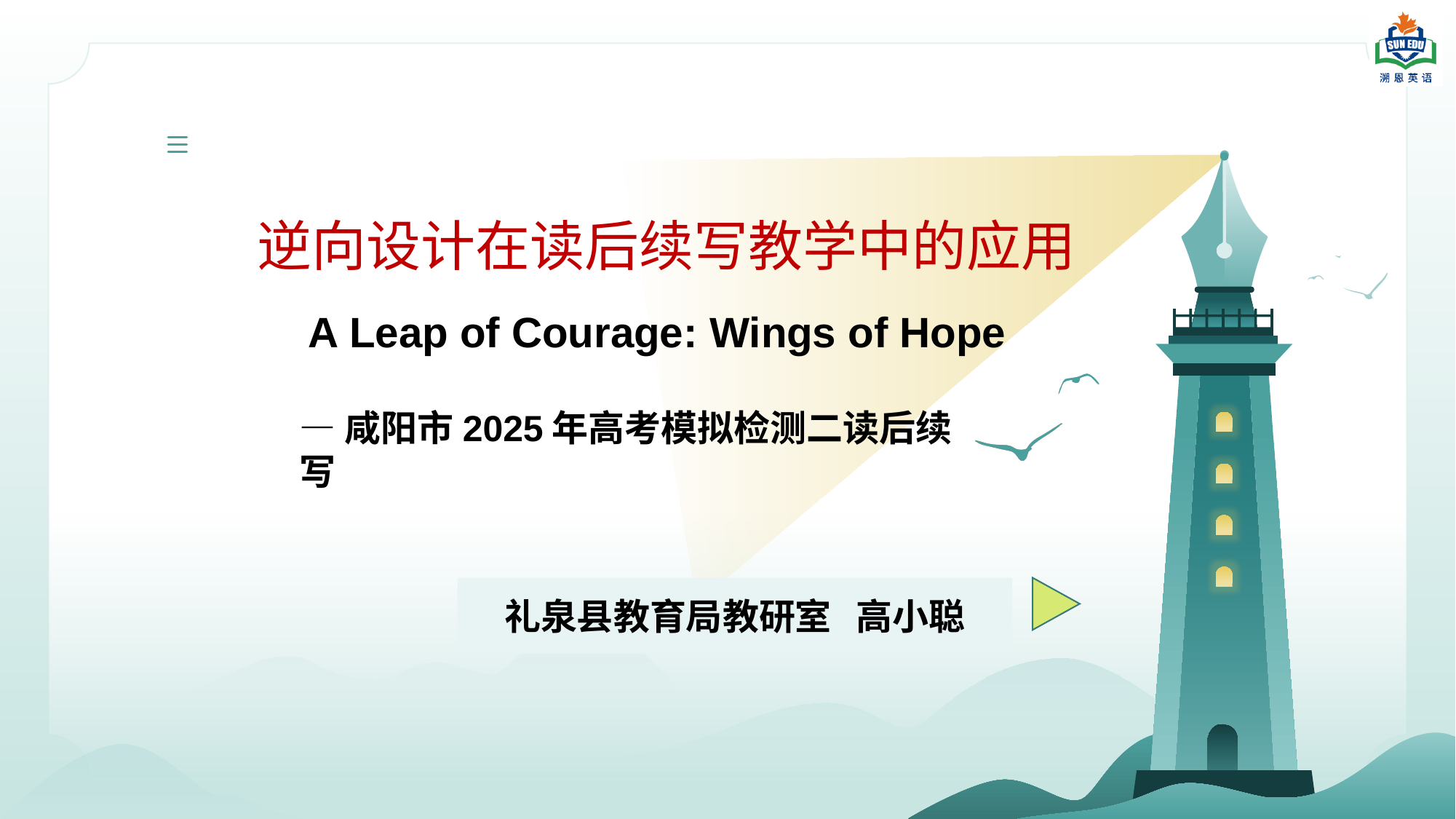

# 逆向设计在读后续写教学中的应用
A Leap of Courage: Wings of Hope
—咸阳市2025年高考模拟检测二读后续写
礼泉县教育局教研室   高小聪